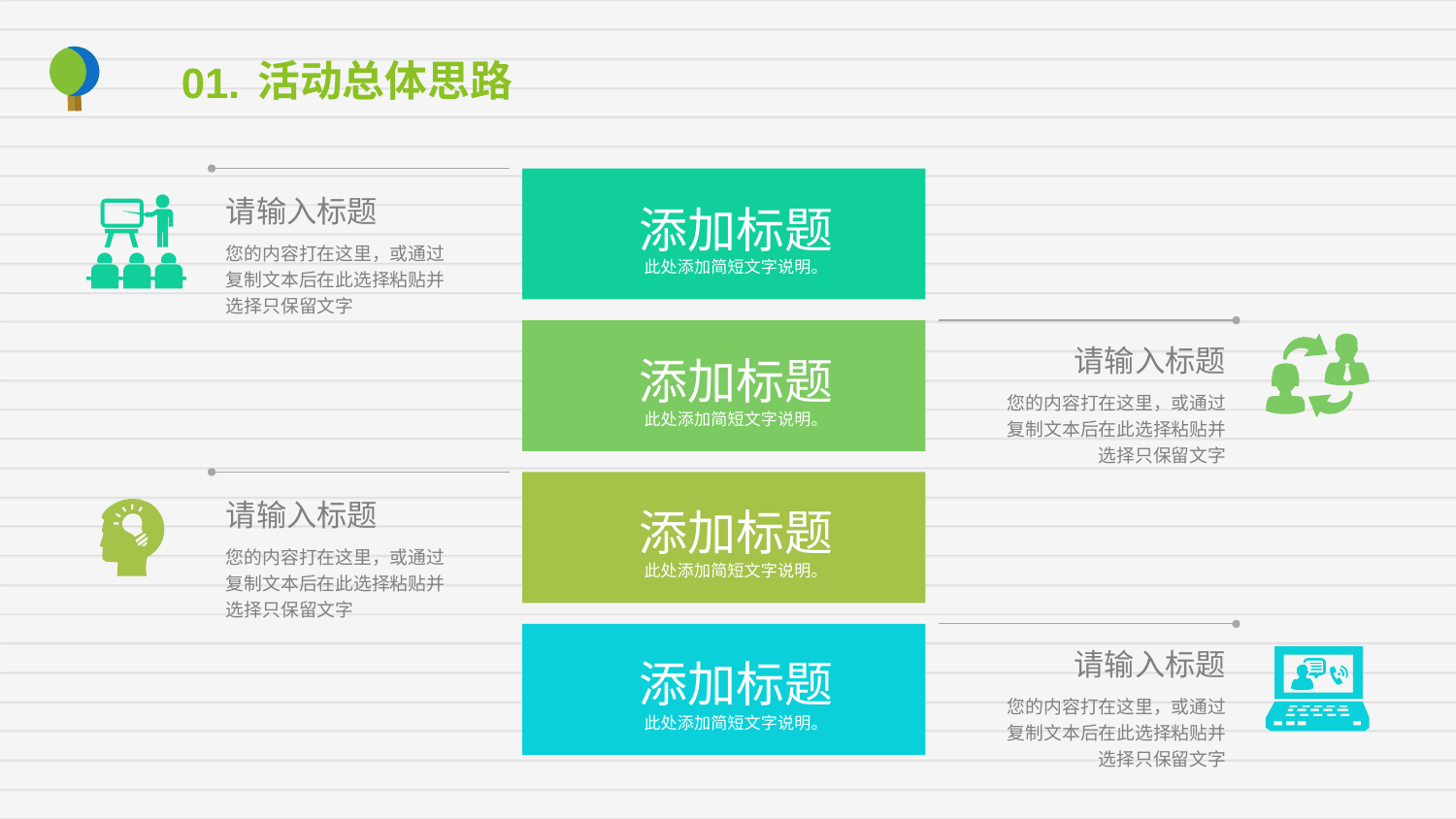

活动总体思路
01.

添加标题
此处添加简短文字说明。
请输入标题
您的内容打在这里，或通过复制文本后在此选择粘贴并选择只保留文字

添加标题
此处添加简短文字说明。

请输入标题
您的内容打在这里，或通过复制文本后在此选择粘贴并选择只保留文字

添加标题
此处添加简短文字说明。
请输入标题

您的内容打在这里，或通过复制文本后在此选择粘贴并选择只保留文字

添加标题
此处添加简短文字说明。
请输入标题

您的内容打在这里，或通过复制文本后在此选择粘贴并选择只保留文字